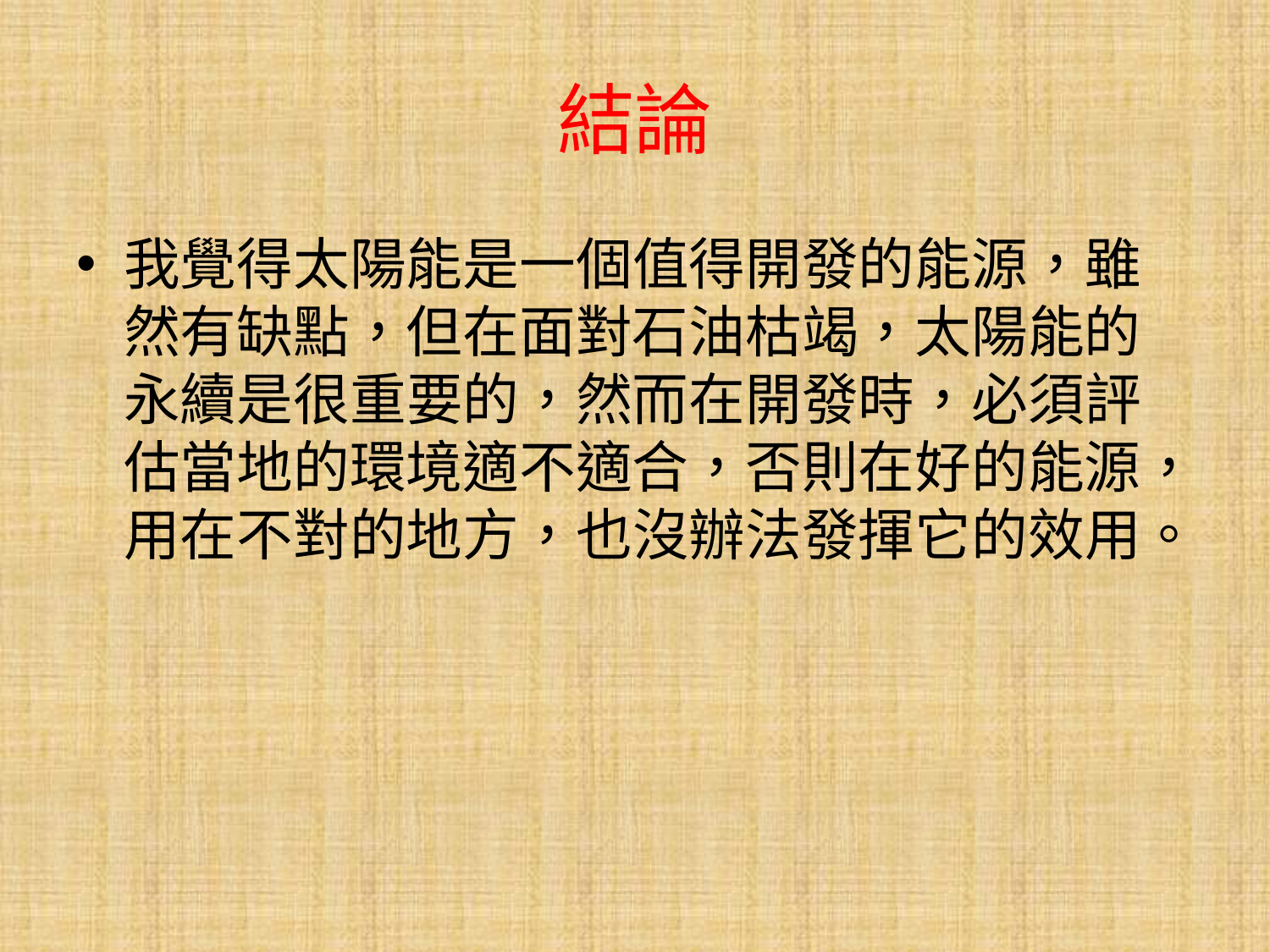

# 結論
我覺得太陽能是一個值得開發的能源，雖然有缺點，但在面對石油枯竭，太陽能的永續是很重要的，然而在開發時，必須評估當地的環境適不適合，否則在好的能源，用在不對的地方，也沒辦法發揮它的效用。